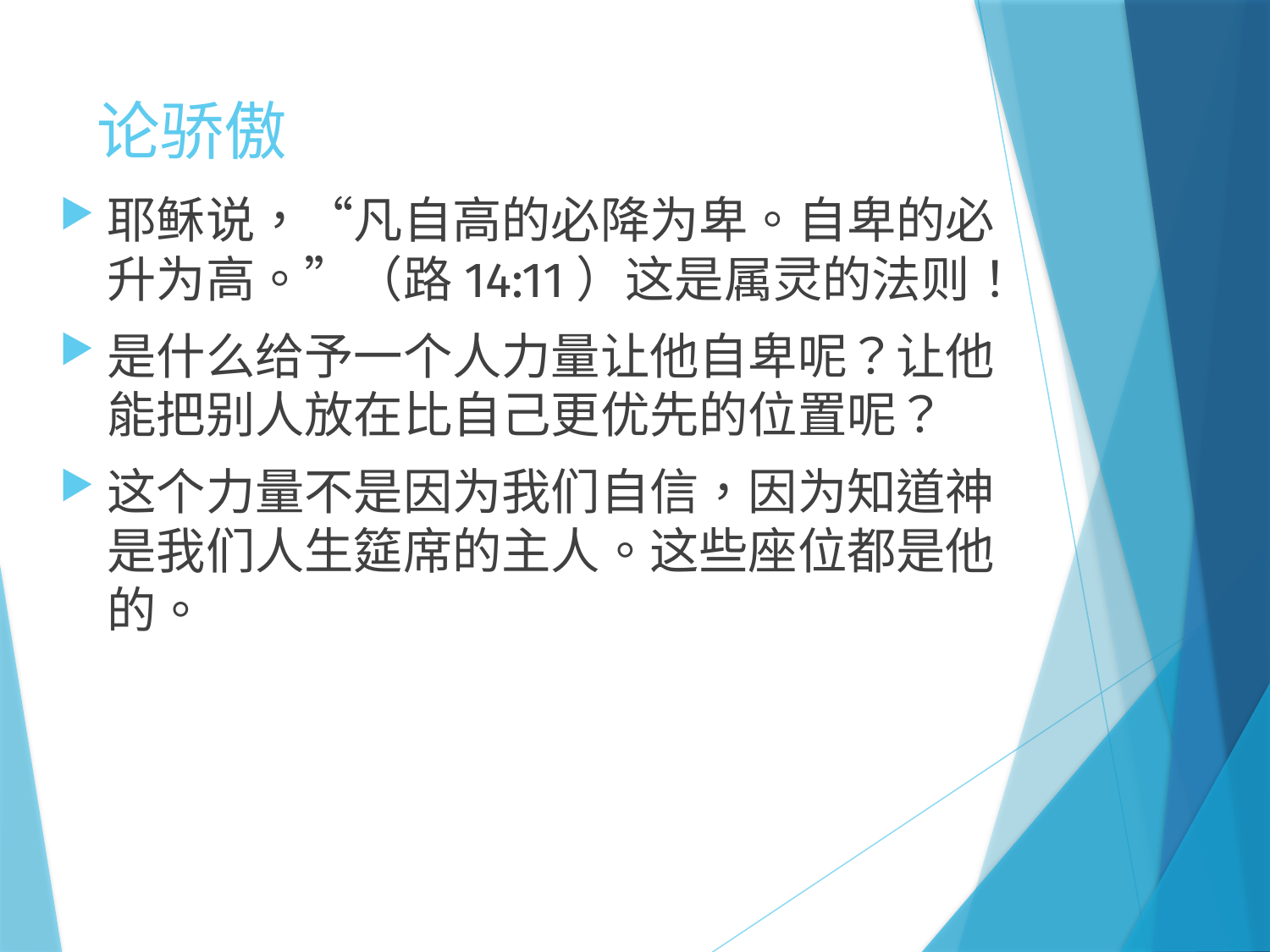

# 论骄傲
耶稣说，“凡自高的必降为卑。自卑的必升为高。”（路14:11）这是属灵的法则！
是什么给予一个人力量让他自卑呢？让他能把别人放在比自己更优先的位置呢？
这个力量不是因为我们自信，因为知道神是我们人生筵席的主人。这些座位都是他的。